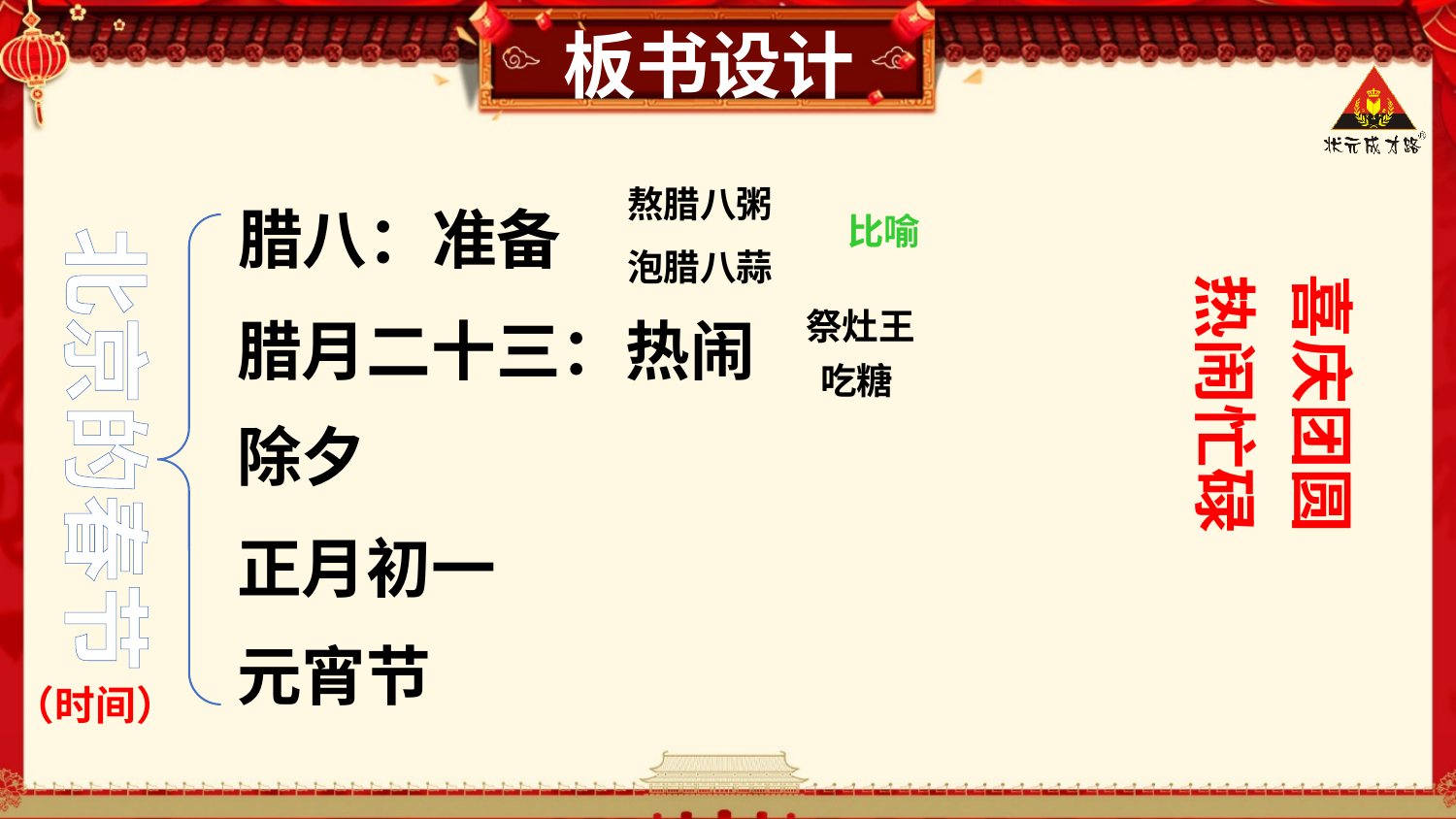

板书设计
熬腊八粥
喜庆团圆
热闹忙碌
北京的春节
腊八：准备
比喻

泡腊八蒜
祭灶王
腊月二十三：热闹
吃糖
除夕
正月初一
元宵节
（时间）